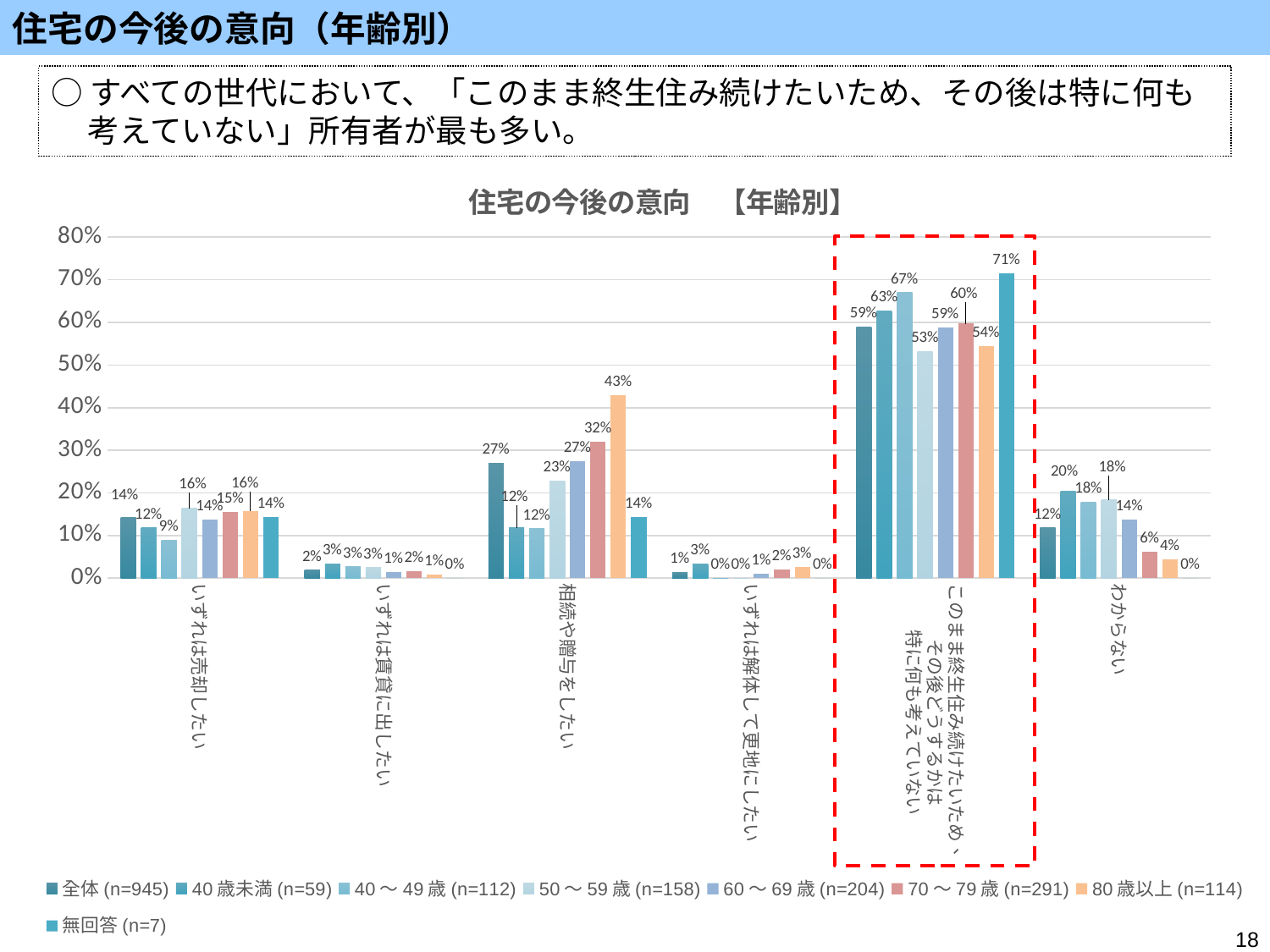

住宅の今後の意向（年齢別）
○すべての世代において、「このまま終生住み続けたいため、その後は特に何も考えていない」所有者が最も多い。

### Chart: 住宅の今後の意向　【年齢別】

| Category | 全体(n=945) | 40歳未満(n=59) | 40～49歳(n=112) | 50～59歳(n=158) | 60～69歳(n=204) | 70～79歳(n=291) | 80歳以上(n=114) | 無回答(n=7) |
|---|---|---|---|---|---|---|---|---|
| いずれは売却したい | 0.14285714285714285 | 0.11864406779661017 | 0.08928571428571429 | 0.16455696202531644 | 0.13725490196078433 | 0.15463917525773196 | 0.15789473684210525 | 0.14285714285714285 |
| いずれは賃貸に出したい | 0.01904761904761905 | 0.03389830508474576 | 0.026785714285714284 | 0.02531645569620253 | 0.014705882352941176 | 0.01718213058419244 | 0.008771929824561403 | 0.0 |
| 相続や贈与をしたい | 0.2698412698412698 | 0.11864406779661017 | 0.11607142857142858 | 0.22784810126582278 | 0.27450980392156865 | 0.31958762886597936 | 0.4298245614035088 | 0.14285714285714285 |
| いずれは解体して更地にしたい | 0.013756613756613757 | 0.03389830508474576 | 0.0 | 0.0 | 0.00980392156862745 | 0.020618556701030927 | 0.02631578947368421 | 0.0 |
| このまま終生住み続けたいため、
その後どうするかは
特に何も考えていない | 0.5894179894179894 | 0.6271186440677966 | 0.6696428571428571 | 0.5316455696202531 | 0.5882352941176471 | 0.5979381443298969 | 0.543859649122807 | 0.7142857142857143 |
| わからない | 0.11851851851851852 | 0.2033898305084746 | 0.17857142857142858 | 0.18354430379746836 | 0.13725490196078433 | 0.061855670103092786 | 0.043859649122807015 | 0.0 |
18